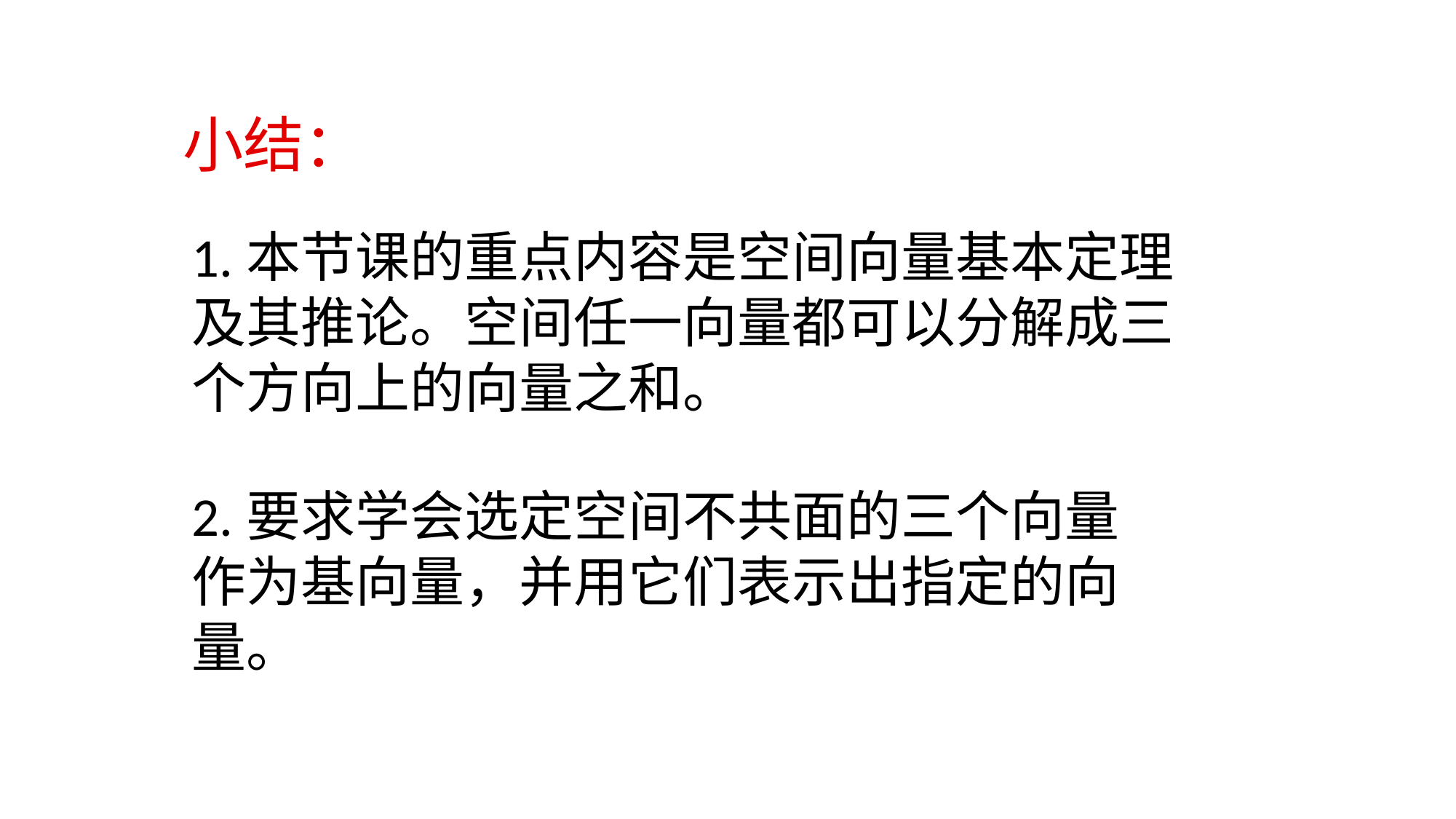

小结：
1.本节课的重点内容是空间向量基本定理及其推论。空间任一向量都可以分解成三个方向上的向量之和。
2.要求学会选定空间不共面的三个向量作为基向量，并用它们表示出指定的向量。